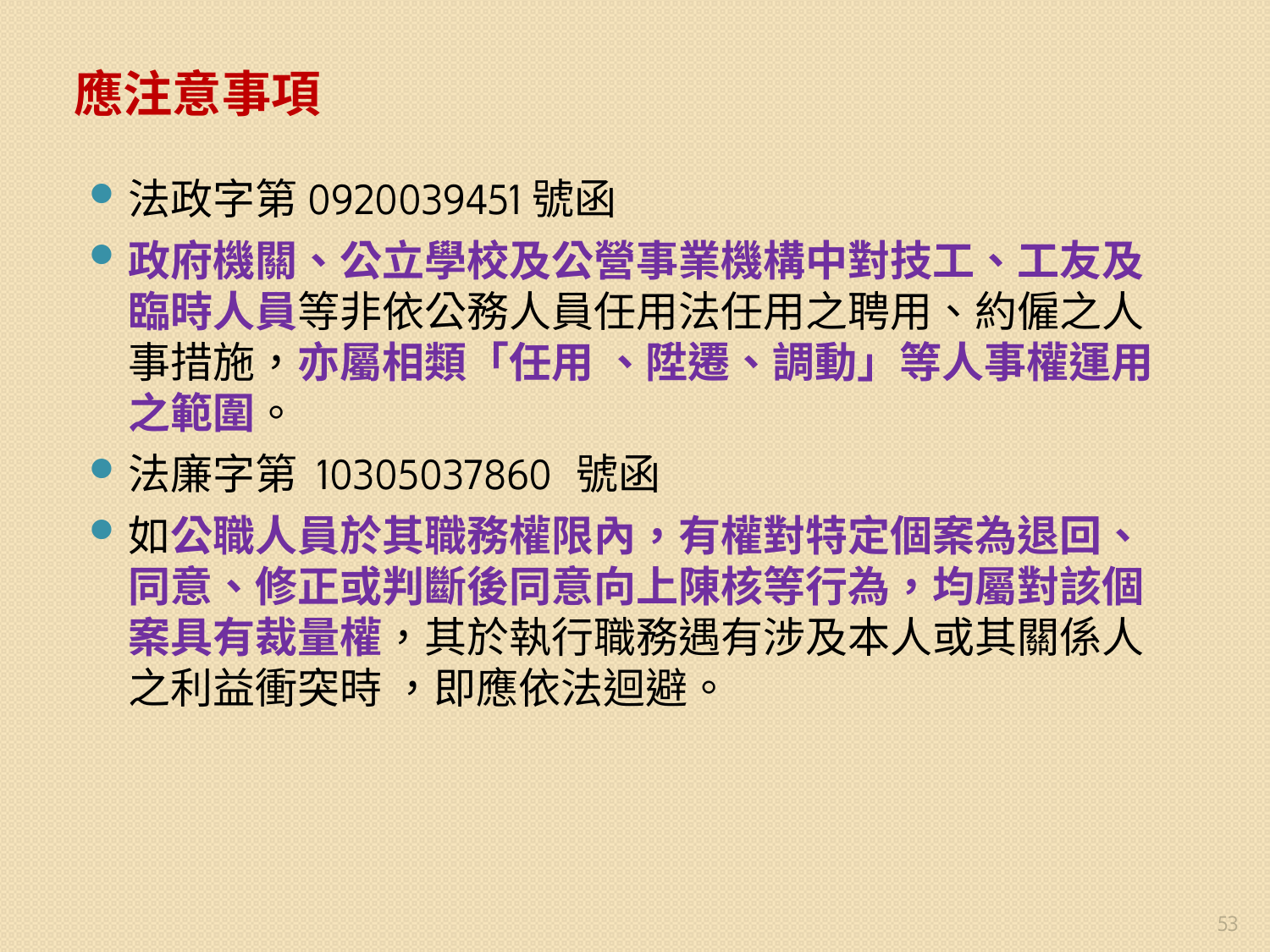

應注意事項
法政字第0920039451號函
政府機關、公立學校及公營事業機構中對技工、工友及臨時人員等非依公務人員任用法任用之聘用、約僱之人事措施，亦屬相類「任用 、陞遷、調動」等人事權運用之範圍。
法廉字第 10305037860 號函
如公職人員於其職務權限內，有權對特定個案為退回、同意、修正或判斷後同意向上陳核等行為，均屬對該個案具有裁量權，其於執行職務遇有涉及本人或其關係人之利益衝突時 ，即應依法迴避。
53